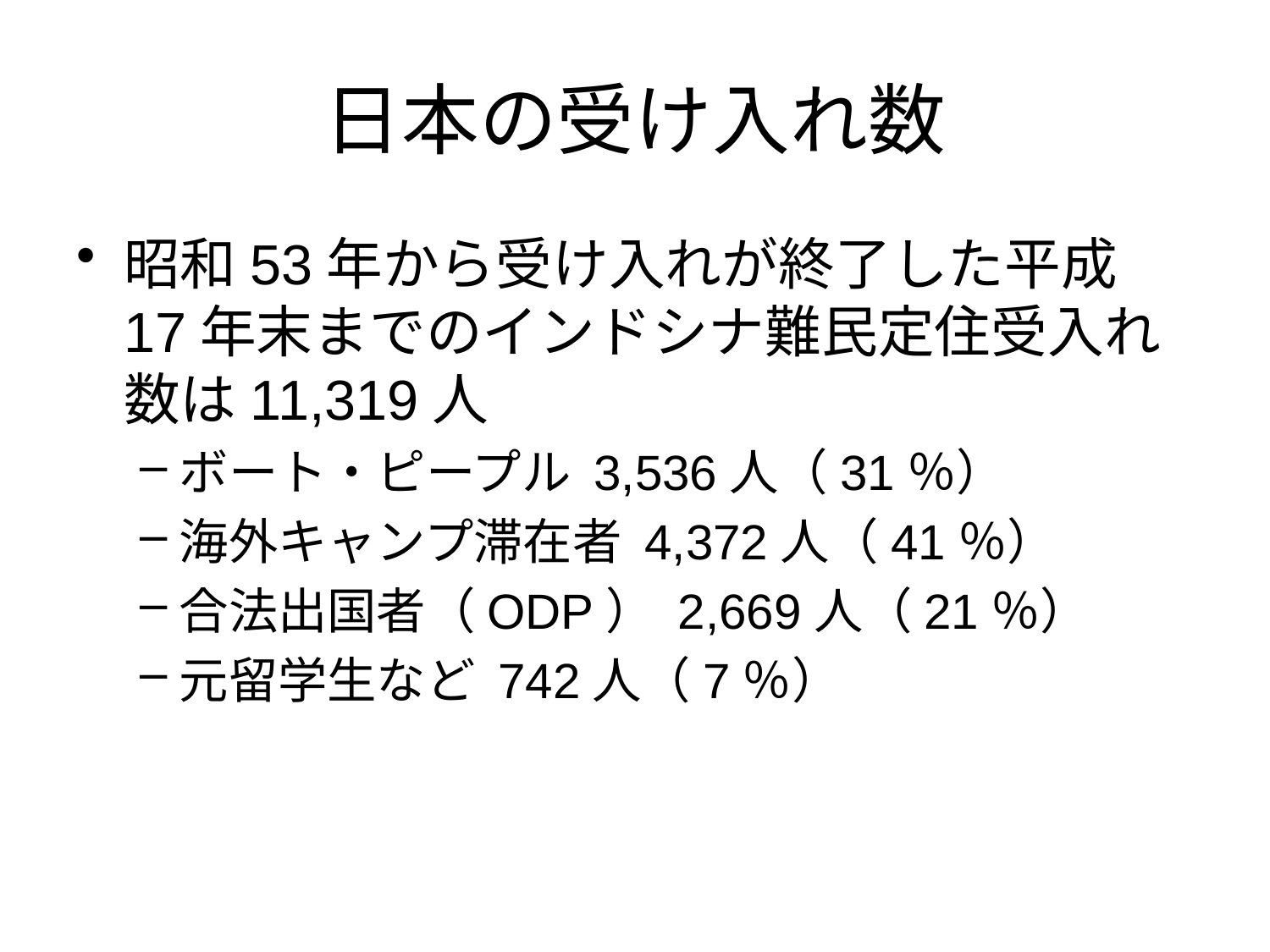

# 日本の受け入れ数
昭和53年から受け入れが終了した平成17年末までのインドシナ難民定住受入れ数は11,319人
ボート・ピープル 3,536人（31％）
海外キャンプ滞在者 4,372人（41％）
合法出国者（ODP） 2,669人（21％）
元留学生など 742人（7％）